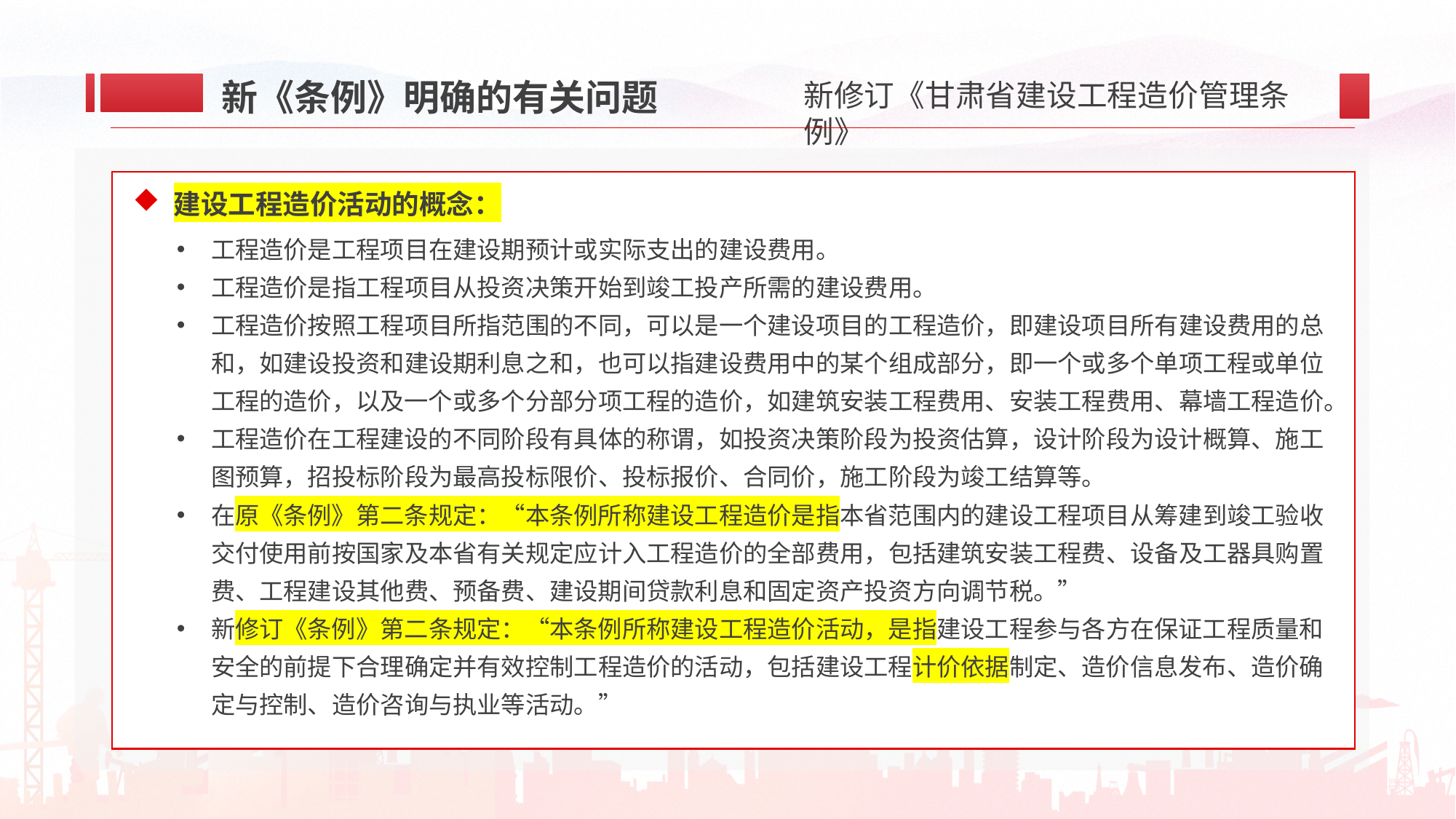

新《条例》明确的有关问题

建设工程造价活动的概念：
工程造价是工程项目在建设期预计或实际支出的建设费用。
工程造价是指工程项目从投资决策开始到竣工投产所需的建设费用。
工程造价按照工程项目所指范围的不同，可以是一个建设项目的工程造价，即建设项目所有建设费用的总和，如建设投资和建设期利息之和，也可以指建设费用中的某个组成部分，即一个或多个单项工程或单位工程的造价，以及一个或多个分部分项工程的造价，如建筑安装工程费用、安装工程费用、幕墙工程造价。
工程造价在工程建设的不同阶段有具体的称谓，如投资决策阶段为投资估算，设计阶段为设计概算、施工图预算，招投标阶段为最高投标限价、投标报价、合同价，施工阶段为竣工结算等。
在原《条例》第二条规定：“本条例所称建设工程造价是指本省范围内的建设工程项目从筹建到竣工验收交付使用前按国家及本省有关规定应计入工程造价的全部费用，包括建筑安装工程费、设备及工器具购置费、工程建设其他费、预备费、建设期间贷款利息和固定资产投资方向调节税。”
新修订《条例》第二条规定：“本条例所称建设工程造价活动，是指建设工程参与各方在保证工程质量和安全的前提下合理确定并有效控制工程造价的活动，包括建设工程计价依据制定、造价信息发布、造价确定与控制、造价咨询与执业等活动。”